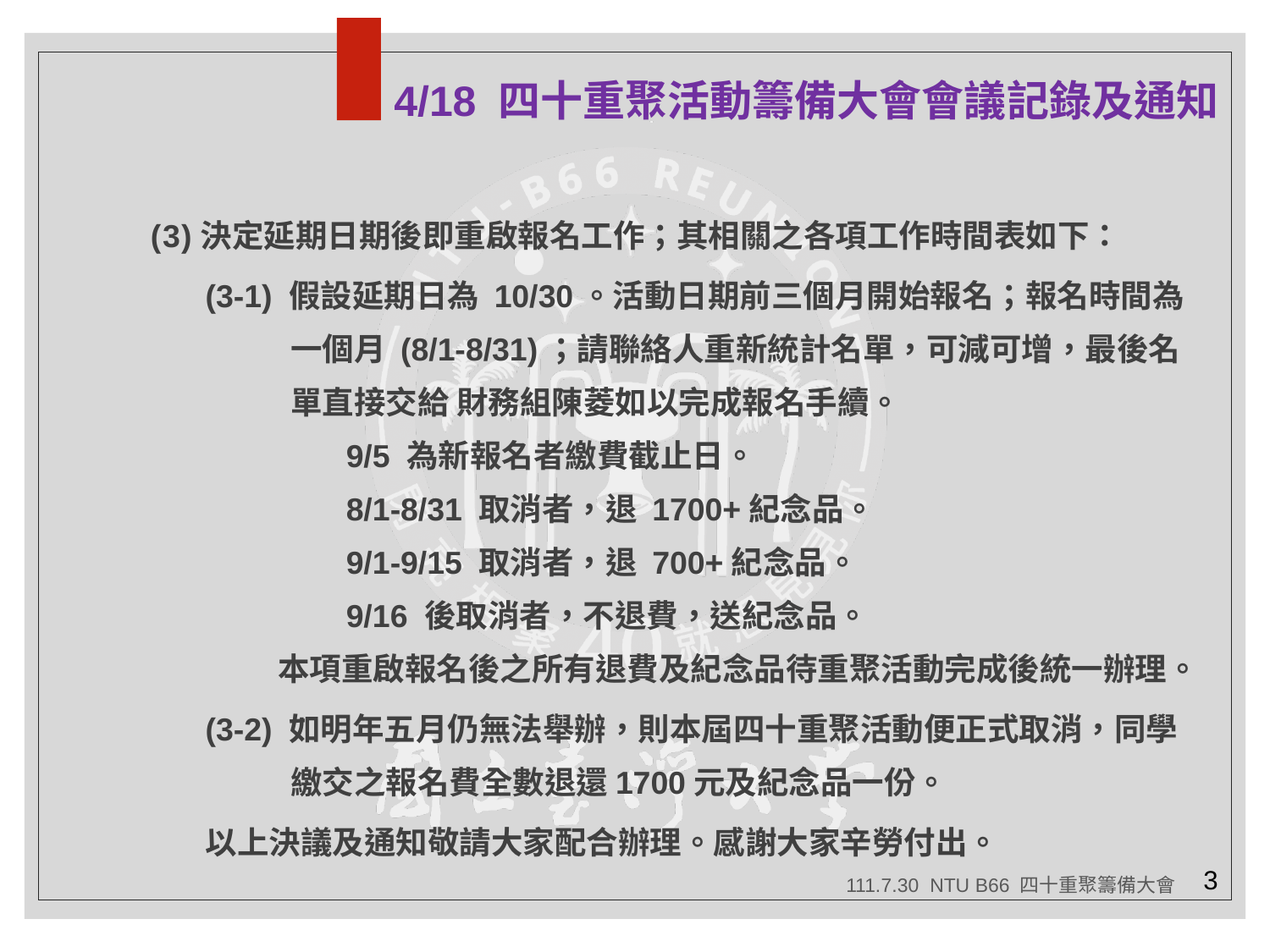

4/18 四十重聚活動籌備大會會議記錄及通知
決定延期日期後即重啟報名工作；其相關之各項工作時間表如下：
(3-1) 假設延期日為 10/30。活動日期前三個月開始報名；報名時間為一個月 (8/1-8/31)；請聯絡人重新統計名單，可減可增，最後名單直接交給 財務組陳菱如以完成報名手續。
    9/5 為新報名者繳費截止日。
    8/1-8/31 取消者，退 1700+紀念品。
    9/1-9/15 取消者，退 700+紀念品。
    9/16 後取消者，不退費，送紀念品。
本項重啟報名後之所有退費及紀念品待重聚活動完成後統一辦理。
(3-2) 如明年五月仍無法舉辦，則本屆四十重聚活動便正式取消，同學繳交之報名費全數退還1700元及紀念品一份。
以上決議及通知敬請大家配合辦理。感謝大家辛勞付出。
3
111.7.30  NTU B66 四十重聚籌備大會